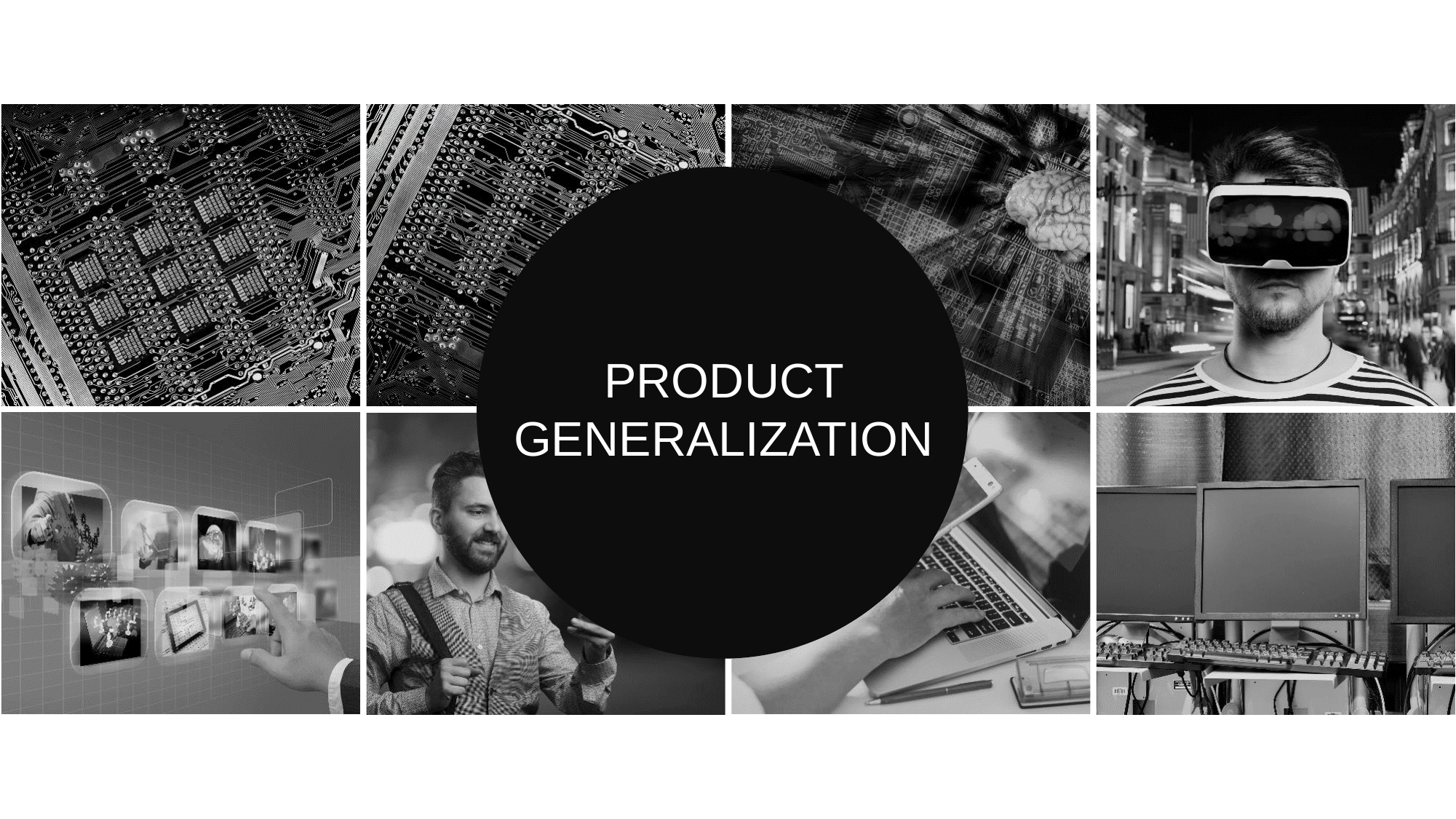

PRODUCT GENERALIZATION

Add title text

Click here to add content, content to match the title. 字Click here to add content, content to match the title. 处